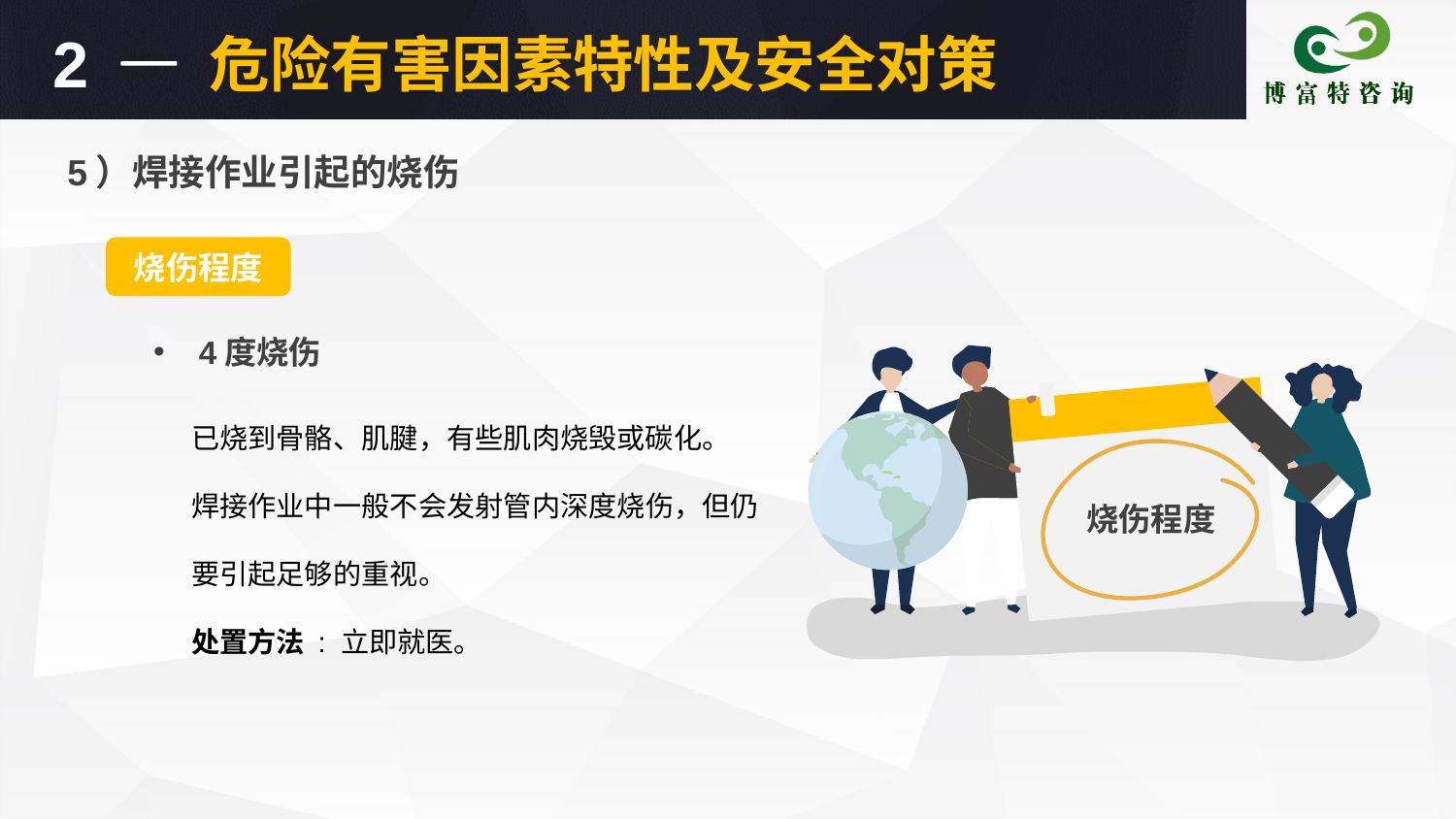

2
危险有害因素特性及安全对策

5）焊接作业引起的烧伤
烧伤程度
4度烧伤

已烧到骨骼、肌腱，有些肌肉烧毁或碳化。
焊接作业中一般不会发射管内深度烧伤，但仍要引起足够的重视。
处置方法 : 立即就医。
烧伤程度